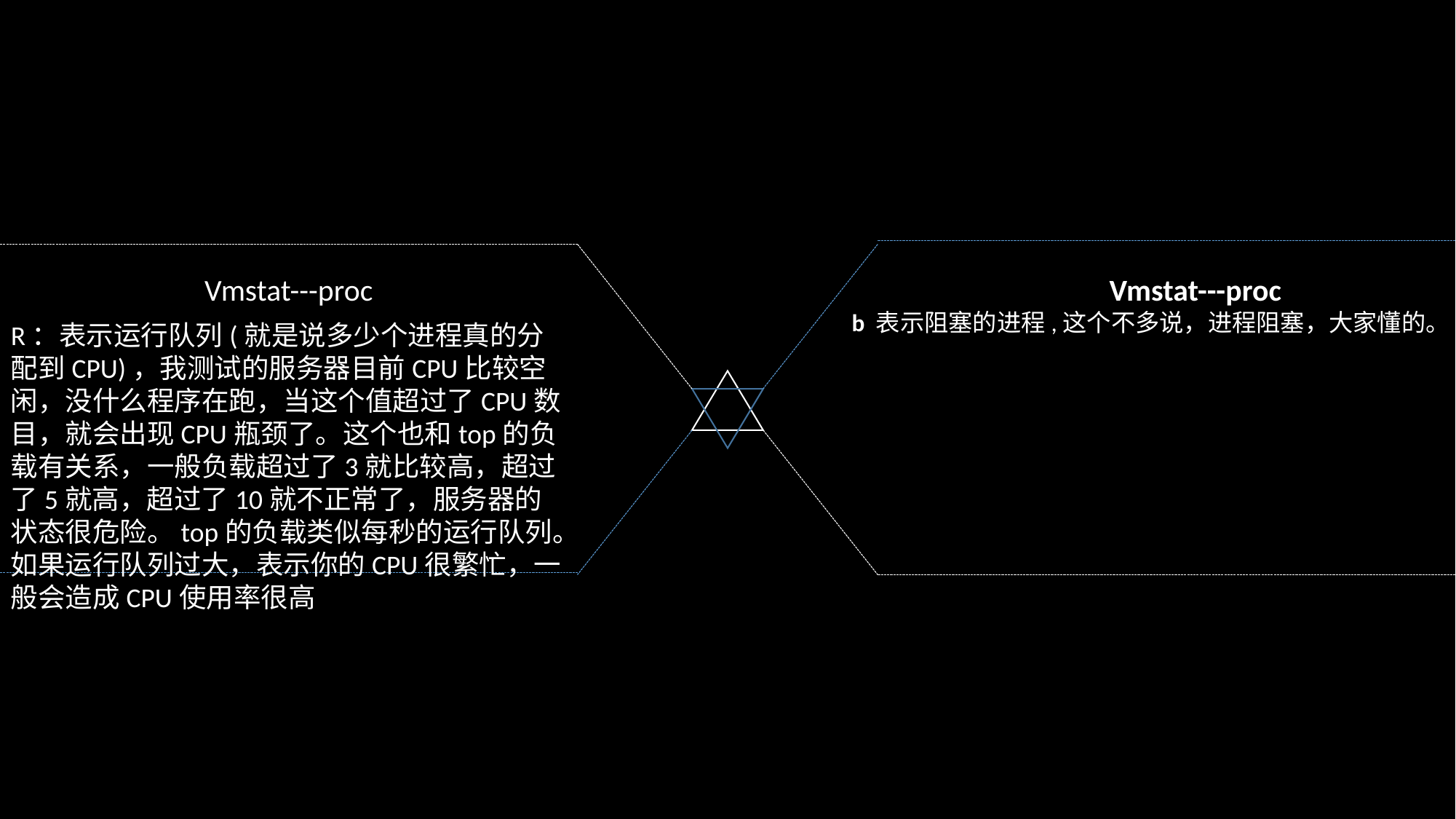

Vmstat---proc
Vmstat---proc
b 表示阻塞的进程,这个不多说，进程阻塞，大家懂的。
R：表示运行队列(就是说多少个进程真的分配到CPU)，我测试的服务器目前CPU比较空闲，没什么程序在跑，当这个值超过了CPU数目，就会出现CPU瓶颈了。这个也和top的负载有关系，一般负载超过了3就比较高，超过了5就高，超过了10就不正常了，服务器的状态很危险。top的负载类似每秒的运行队列。如果运行队列过大，表示你的CPU很繁忙，一般会造成CPU使用率很高